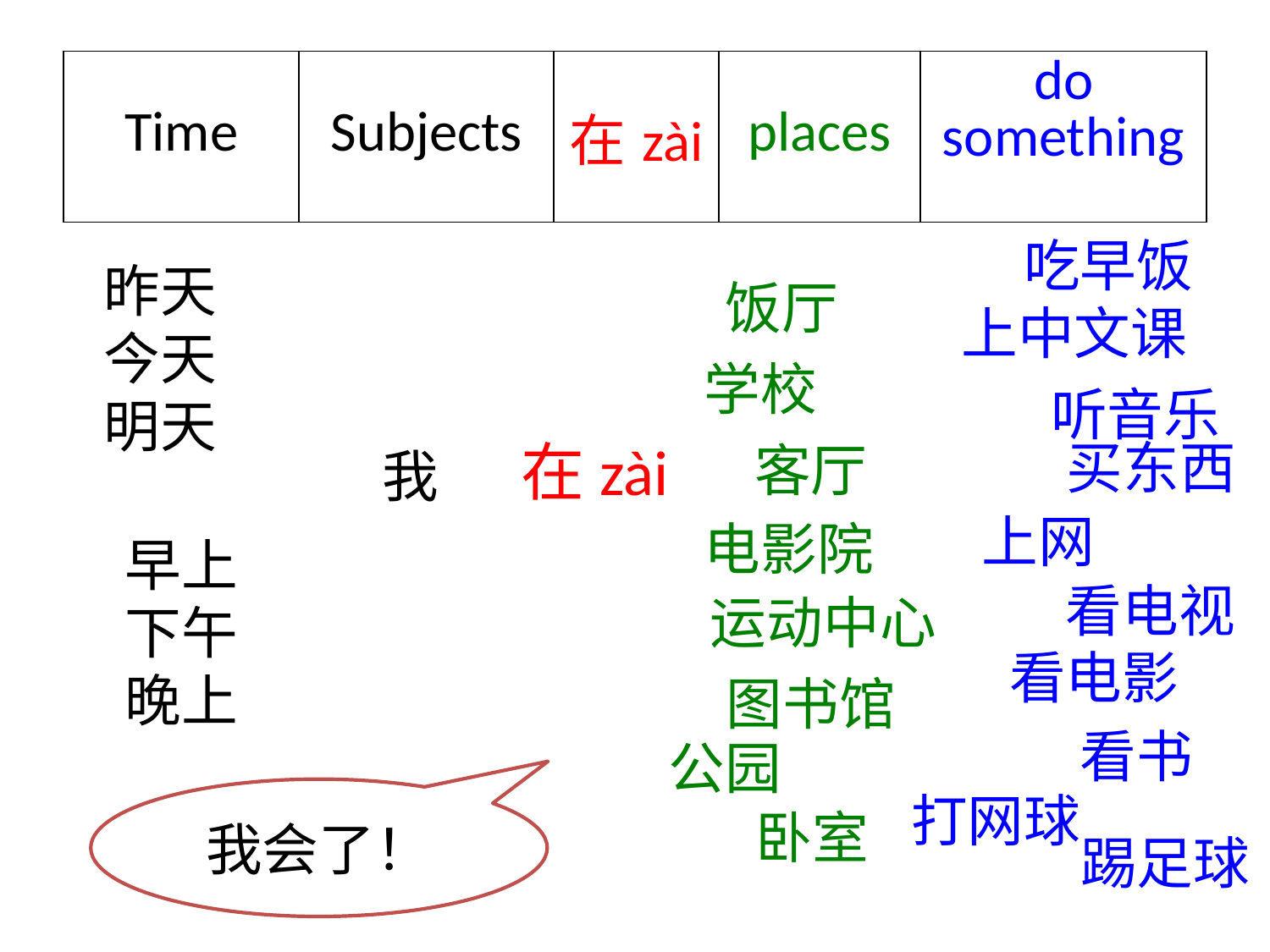

| Time | Subjects | 在zài | places | do something |
| --- | --- | --- | --- | --- |
吃早饭
昨天
今天
明天

饭厅
上中文课
学校
听音乐
在zài
买东西
客厅
我
上网
电影院
早上
下午
晚上

看电视
运动中心
看电影
图书馆
看书
公园
我会了！
打网球
卧室
踢足球